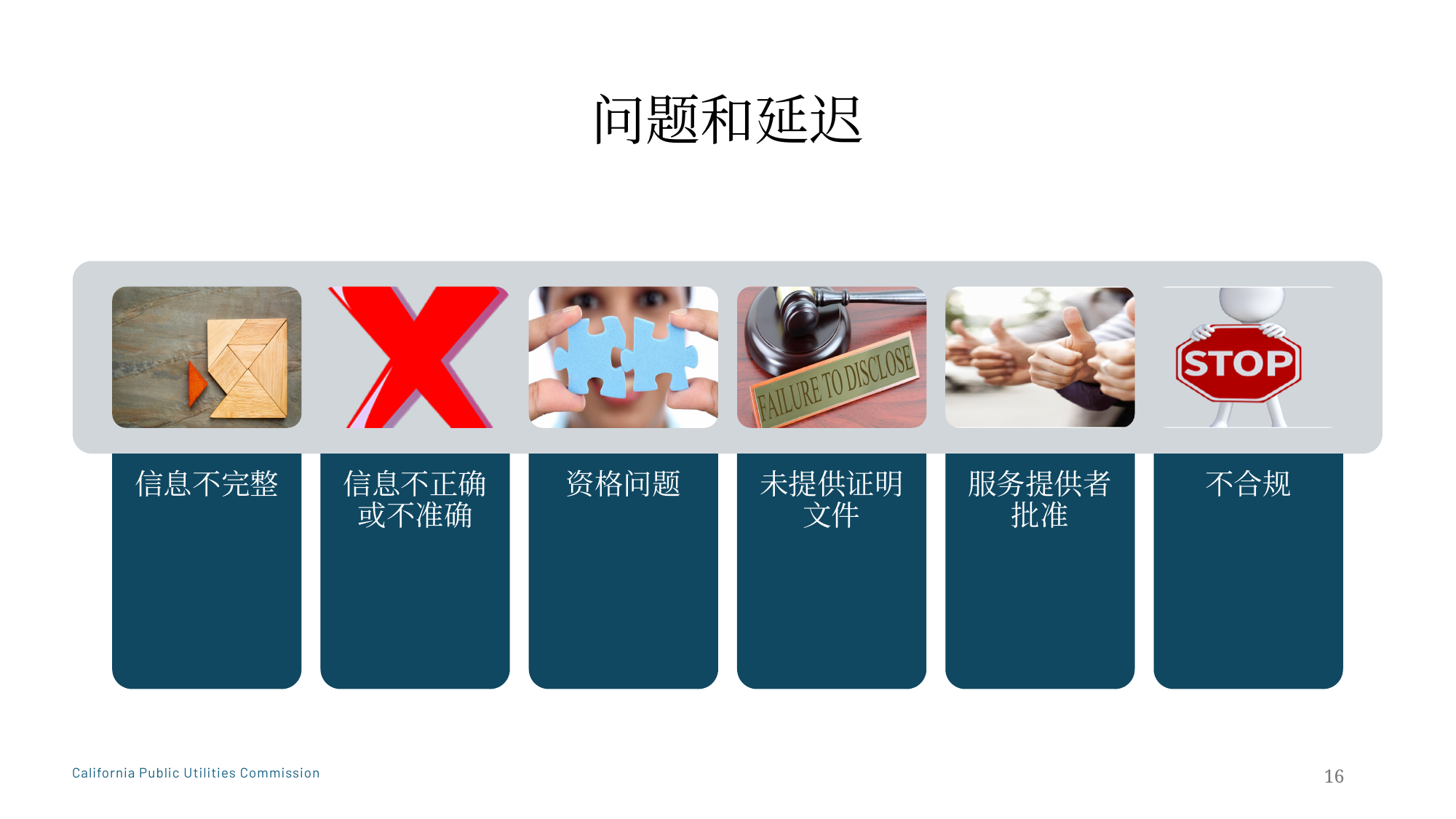

# 问题和延迟
信息不完整
信息不正确或不准确
资格问题
未提供证明文件
服务提供者批准
不合规
16